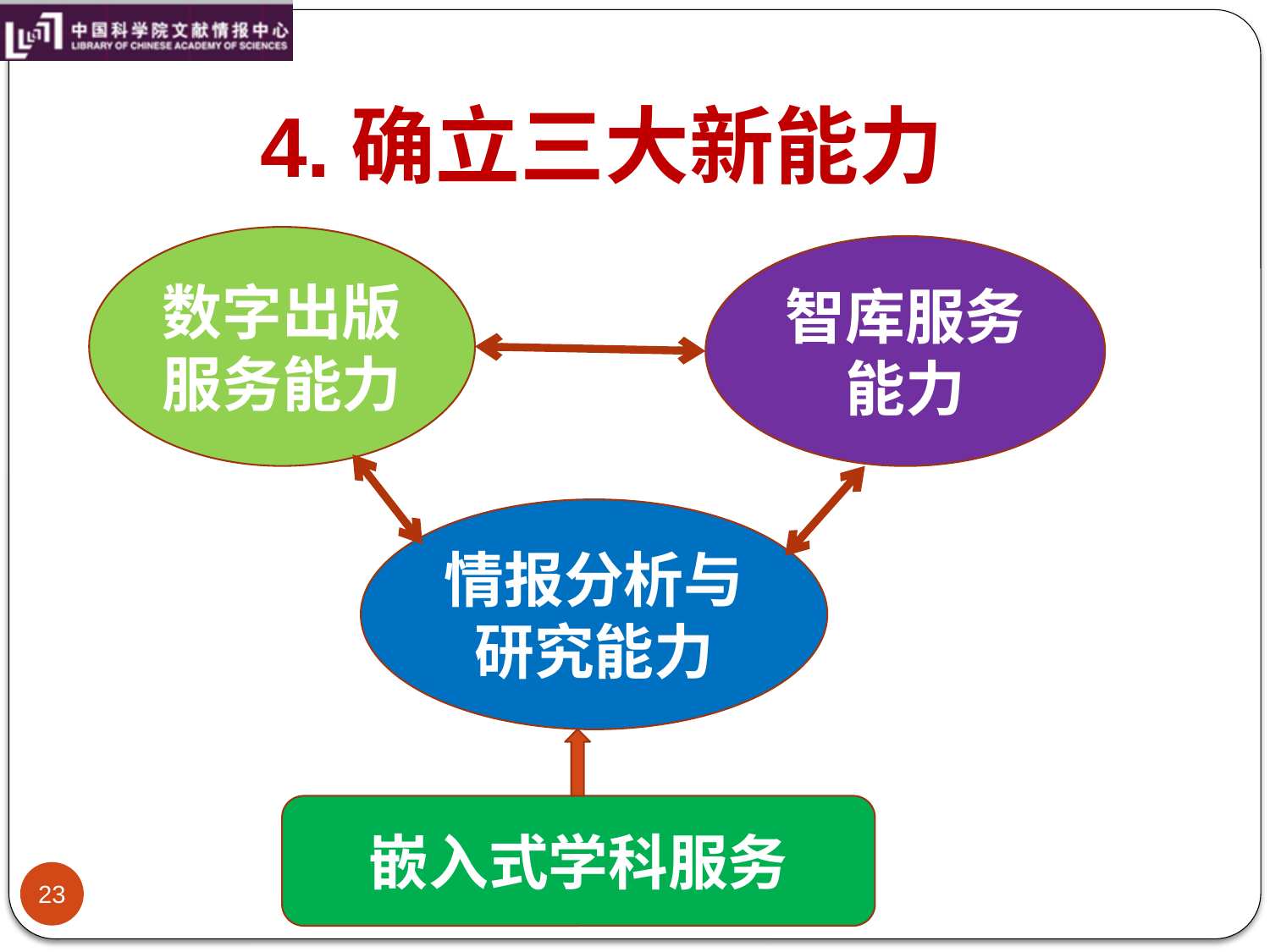

4.确立三大新能力
数字出版服务能力
智库服务能力
情报分析与研究能力

嵌入式学科服务

23